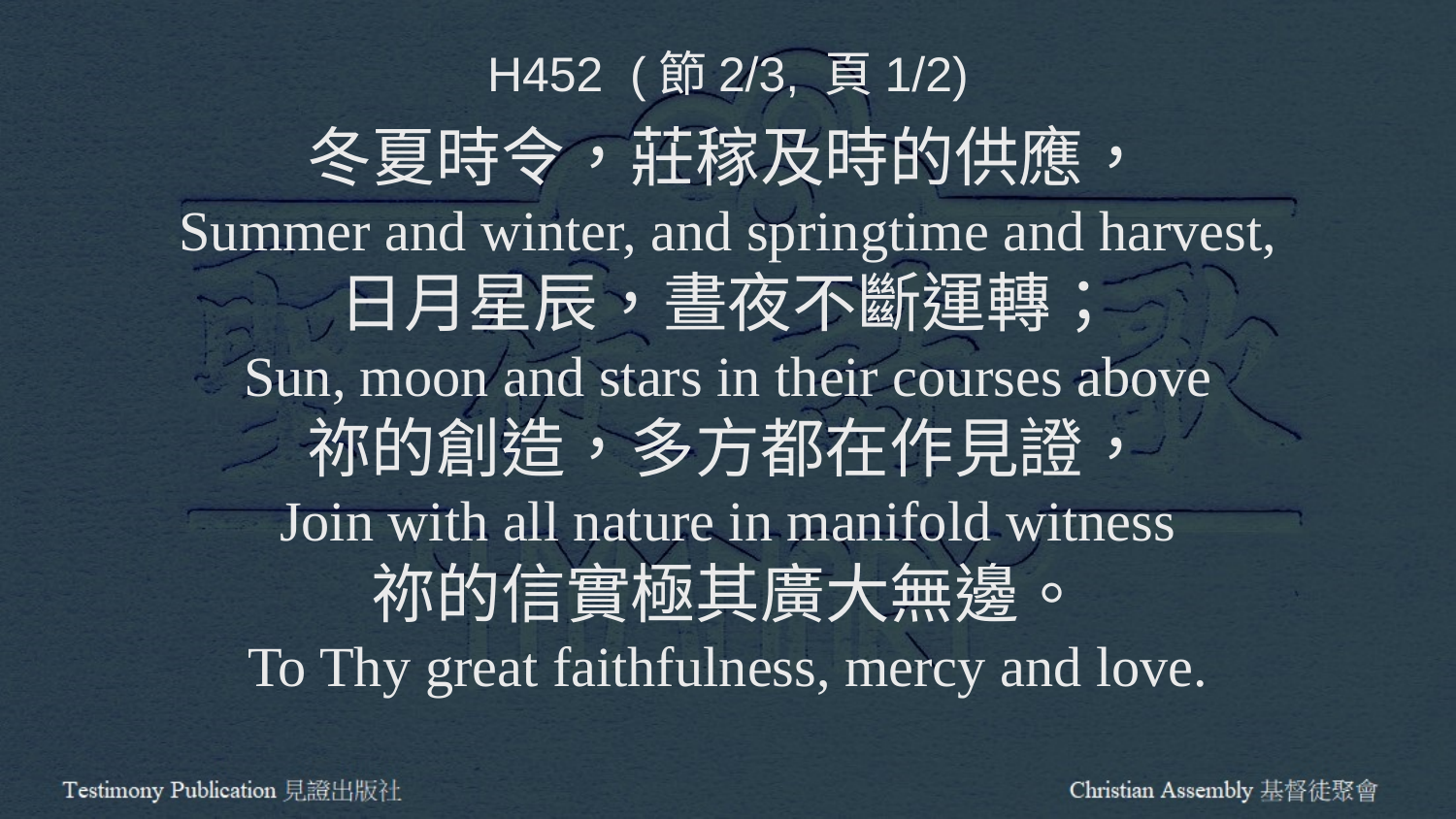

H452  (節2/3, 頁1/2)
冬夏時令，莊稼及時的供應，
Summer and winter, and springtime and harvest,
日月星辰，晝夜不斷運轉；
Sun, moon and stars in their courses above
祢的創造，多方都在作見證，
Join with all nature in manifold witness
祢的信實極其廣大無邊。
To Thy great faithfulness, mercy and love.